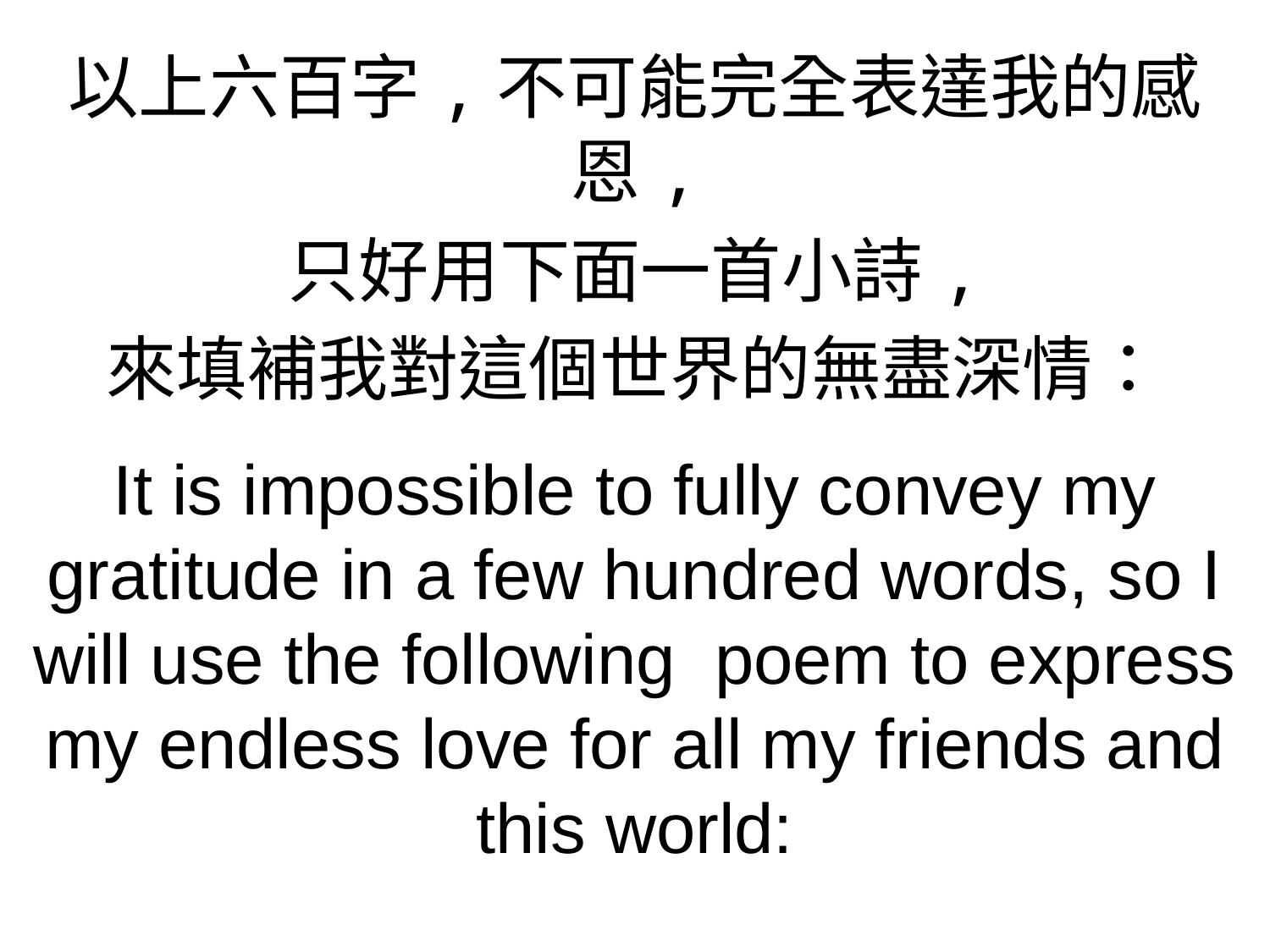

以上六百字,不可能完全表達我的感恩,
只好用下面一首小詩,
來填補我對這個世界的無盡深情：
It is impossible to fully convey my gratitude in a few hundred words, so I will use the following  poem to express my endless love for all my friends and this world: